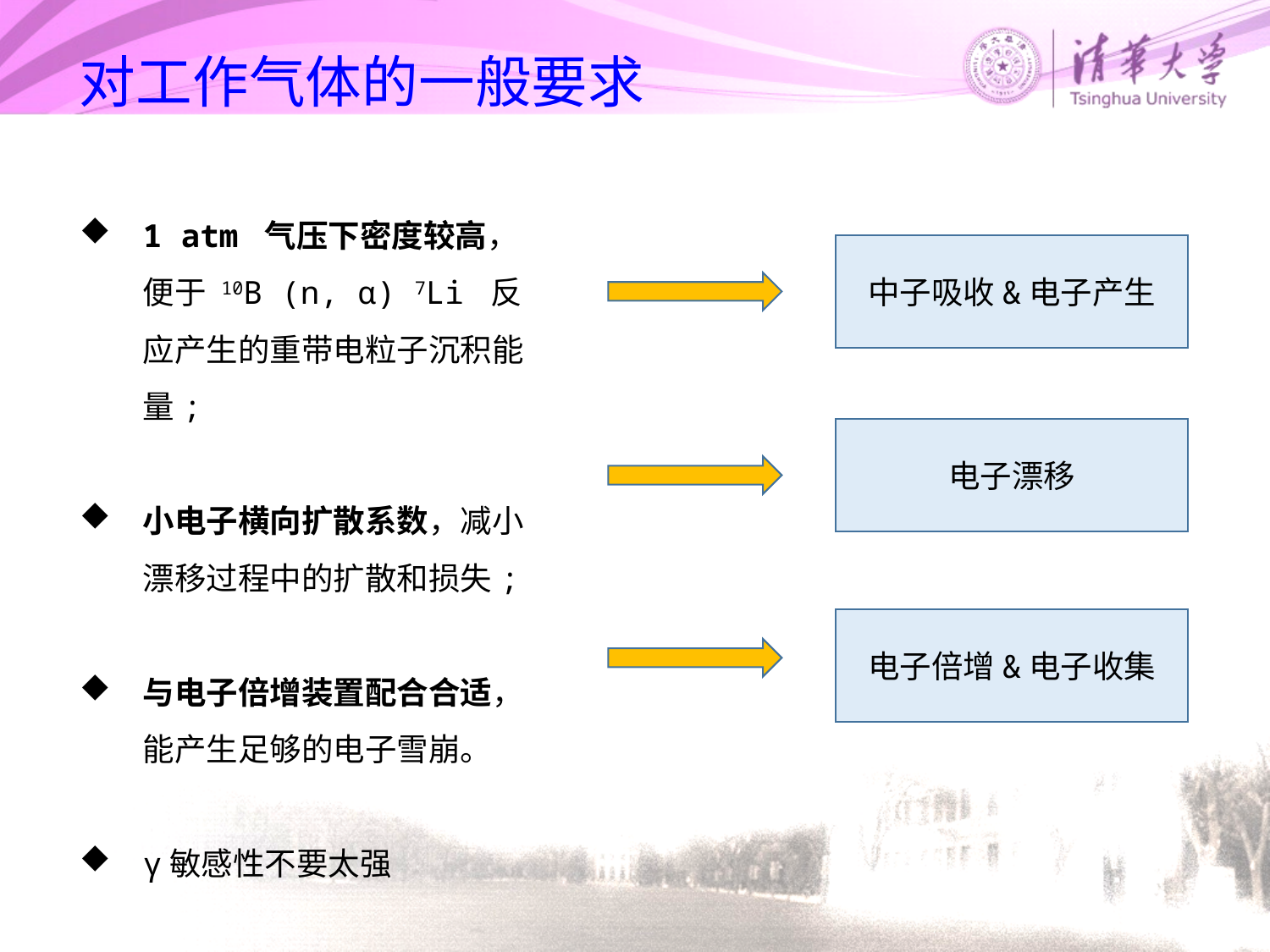

对工作气体的一般要求
1 atm 气压下密度较高，便于 10B (n, α) 7Li 反应产生的重带电粒子沉积能量;

小电子横向扩散系数，减小漂移过程中的扩散和损失;

与电子倍增装置配合合适，能产生足够的电子雪崩。

γ敏感性不要太强
中子吸收&电子产生

电子漂移

电子倍增&电子收集